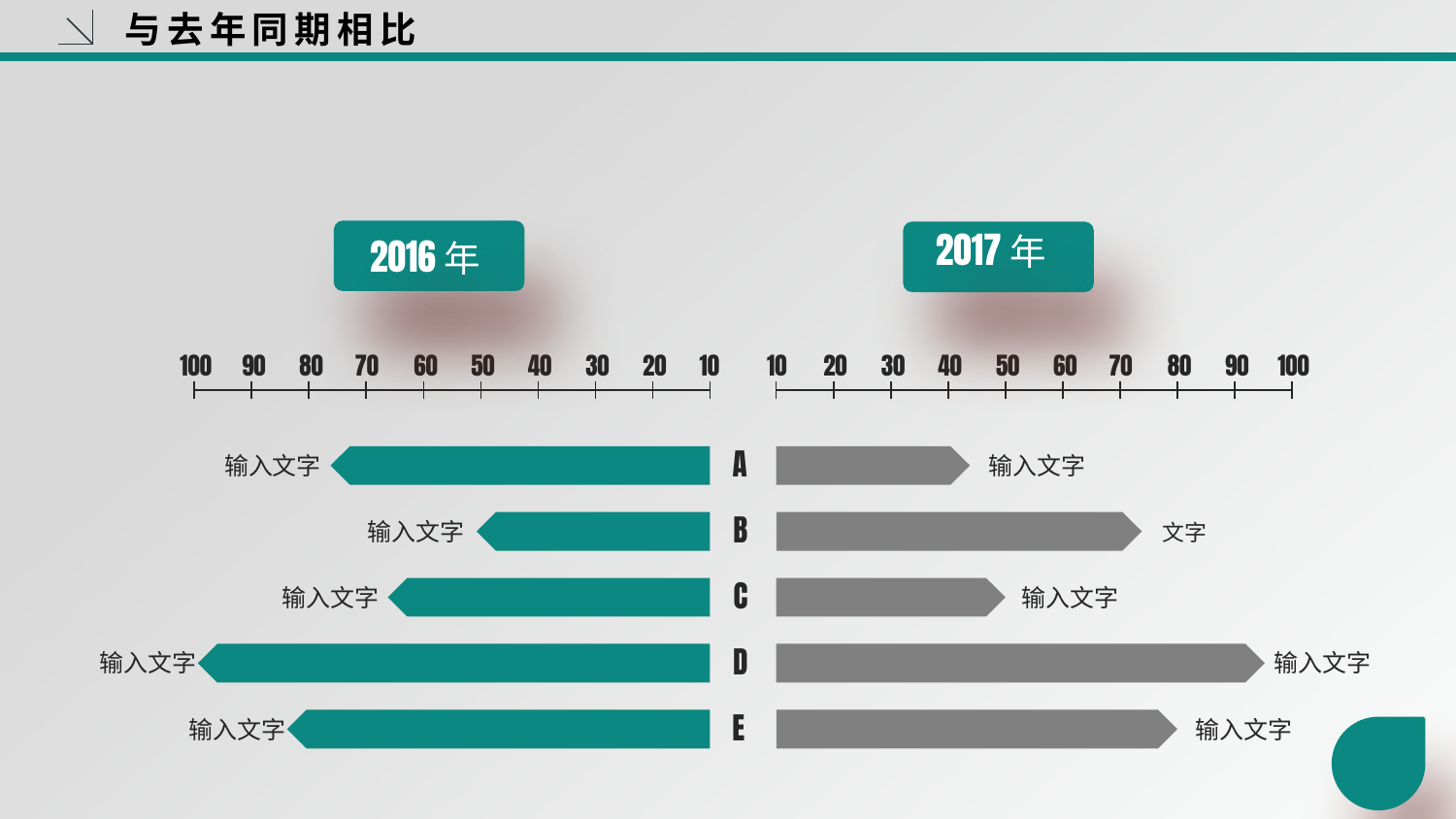

与去年同期相比

2016年

2017年
100
90
80
70
60
50
40
30
20
10
10
20
30
40
50
60
70
80
90
100
A
输入文字
输入文字

B
输入文字

文字
C
输入文字
输入文字

D
输入文字
输入文字

E
输入文字
输入文字

10
yanshifu